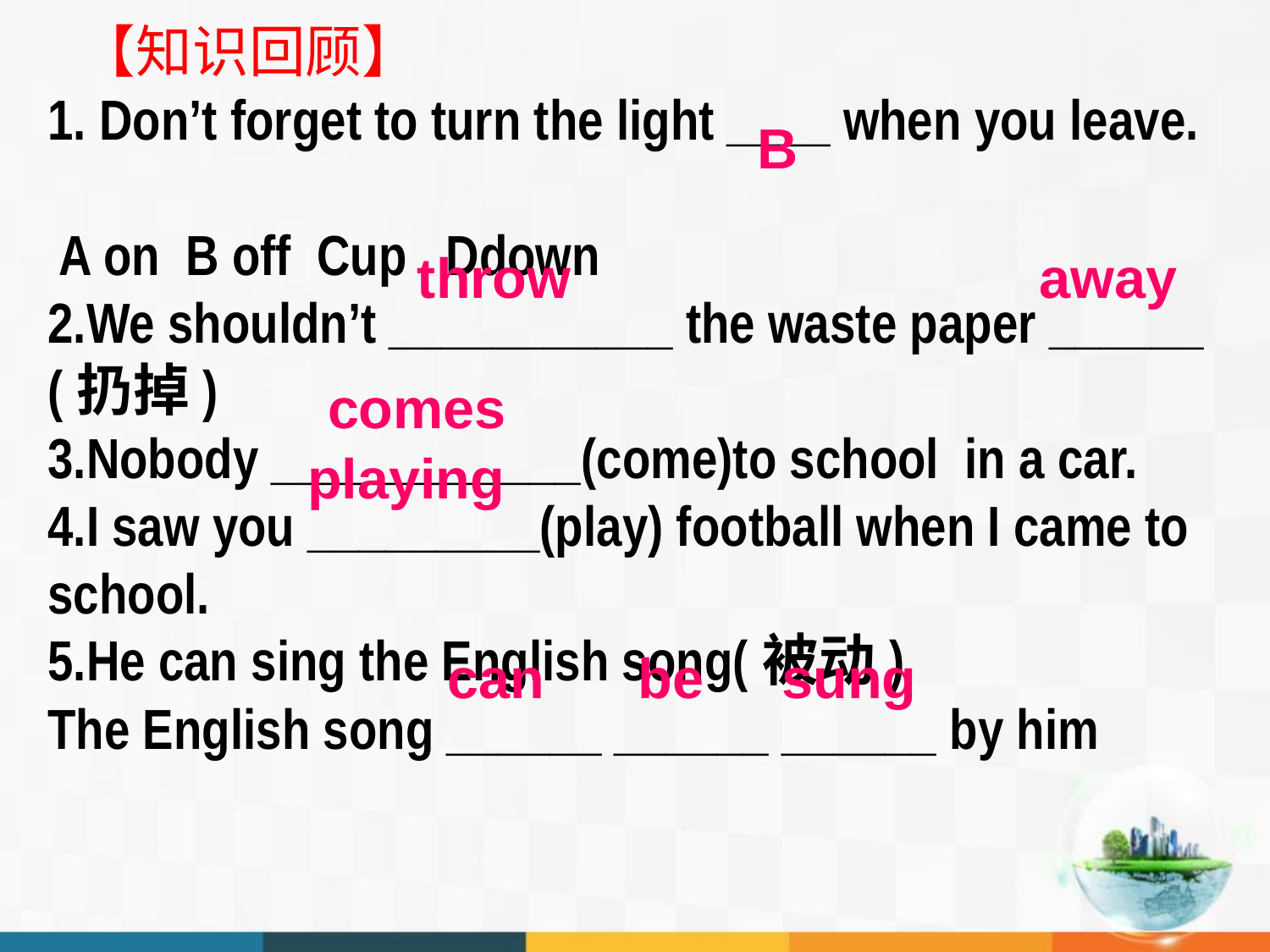

# 【知识回顾】 1. Don’t forget to turn the light ____ when you leave. A on  B off  Cup   Ddown 2.We shouldn’t ___________ the waste paper ______ (扔掉) 3.Nobody ____________(come)to school  in a car. 4.I saw you _________(play) football when I came to school. 5.He can sing the English song(被动) The English song ______ ______ ______ by him
B
throw                              away
comes
playing
can      be     sung